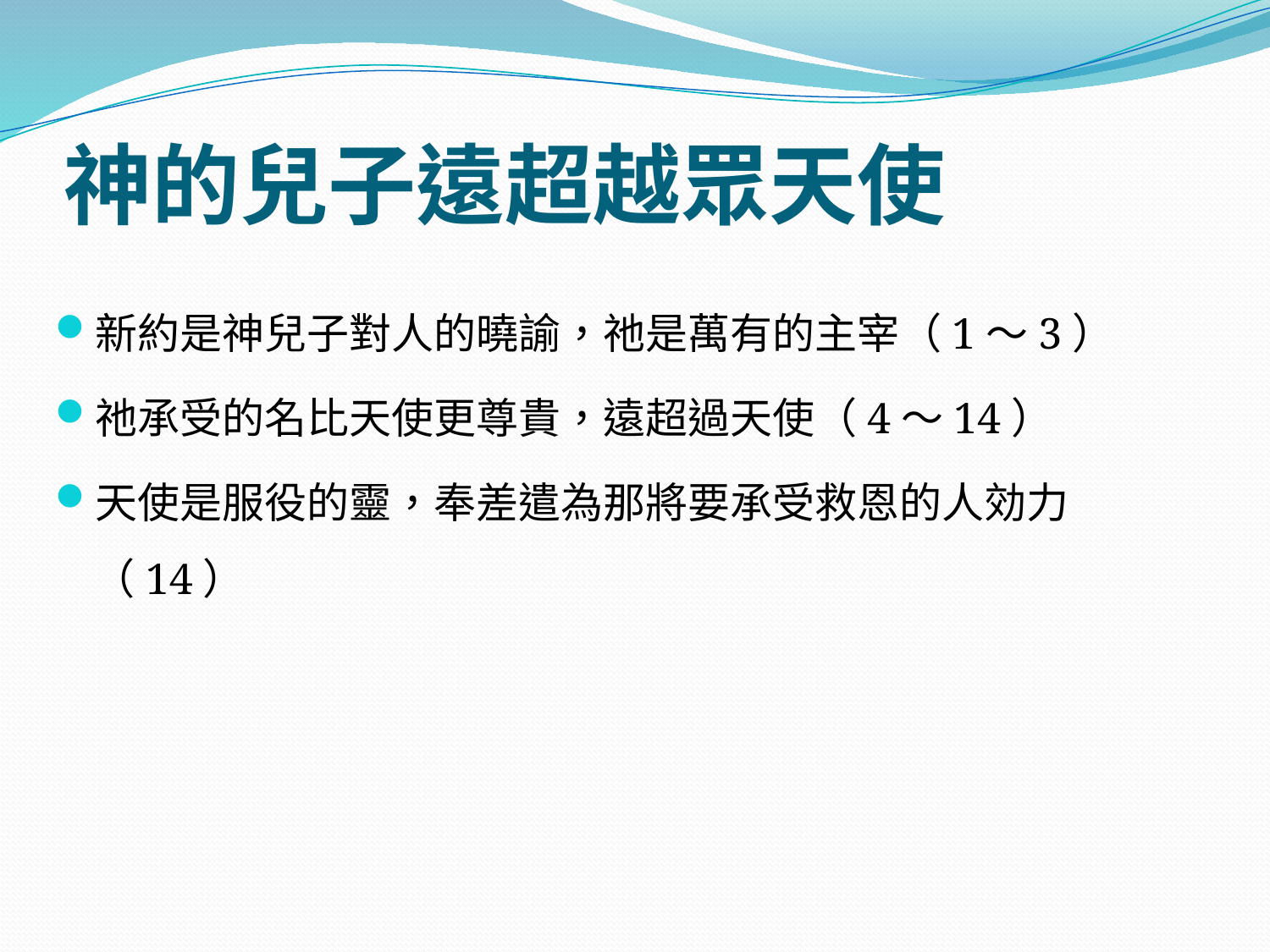

# 神的兒子遠超越眾天使
新約是神兒子對人的曉諭，祂是萬有的主宰（1～3）
祂承受的名比天使更尊貴，遠超過天使（4～14）
天使是服役的靈，奉差遣為那將要承受救恩的人効力（14）